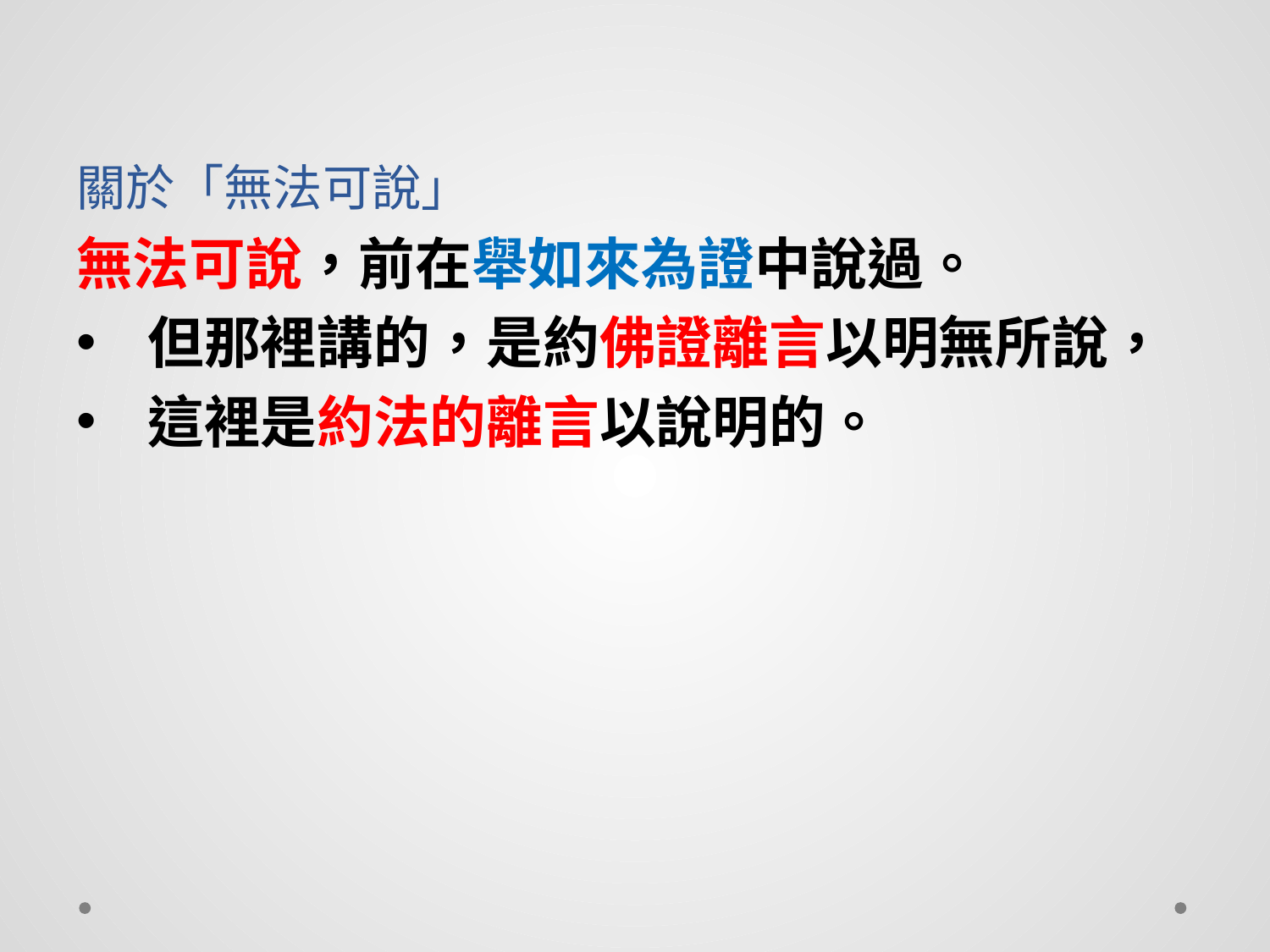

# 關於「無法可說」
無法可說，前在舉如來為證中說過。
但那裡講的，是約佛證離言以明無所說，
這裡是約法的離言以說明的。